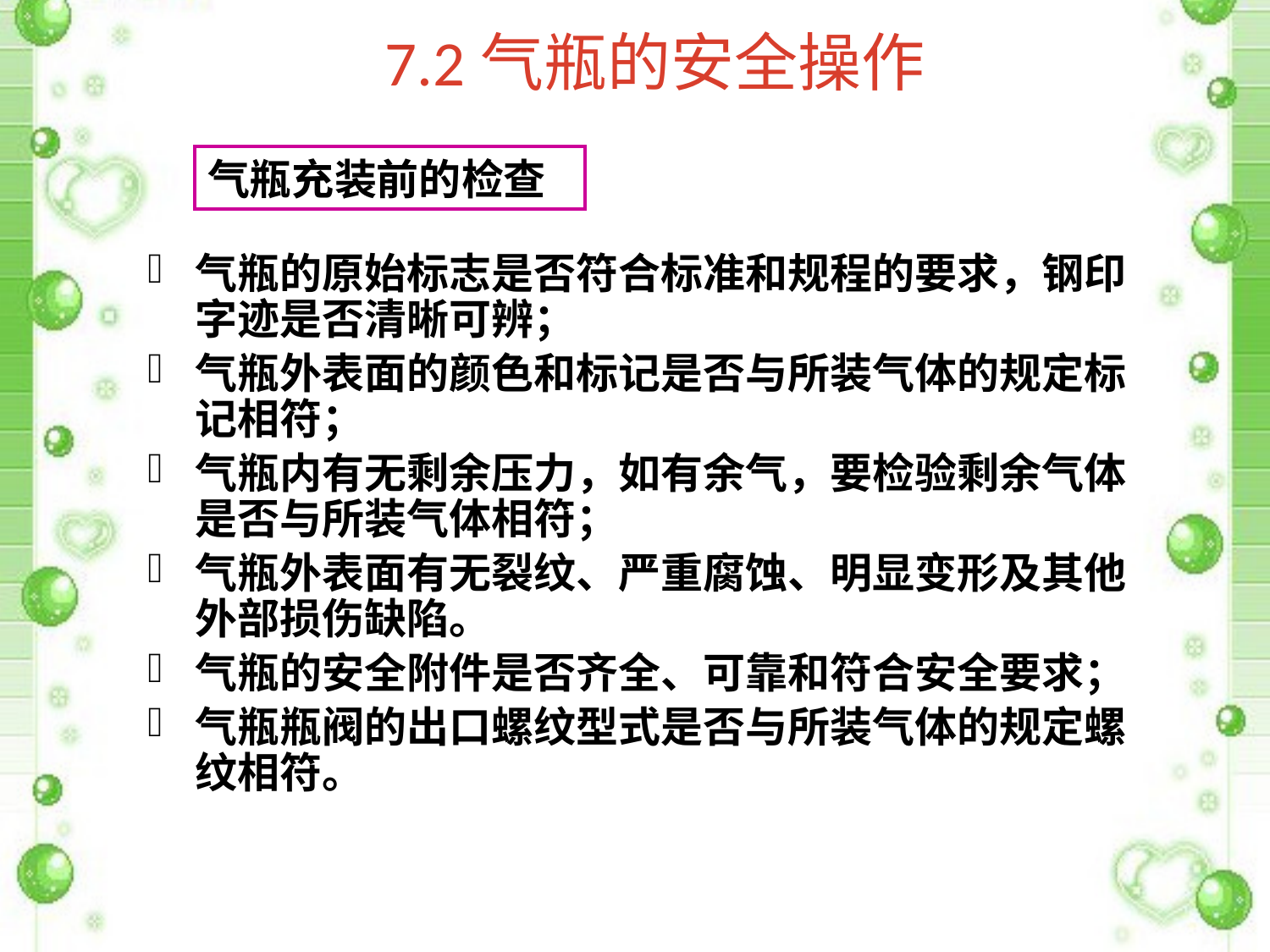

# 7.2气瓶的安全操作
气瓶充装前的检查
气瓶的原始标志是否符合标准和规程的要求，钢印字迹是否清晰可辨；
气瓶外表面的颜色和标记是否与所装气体的规定标记相符；
气瓶内有无剩余压力，如有余气，要检验剩余气体是否与所装气体相符；
气瓶外表面有无裂纹、严重腐蚀、明显变形及其他外部损伤缺陷。
气瓶的安全附件是否齐全、可靠和符合安全要求；
气瓶瓶阀的出口螺纹型式是否与所装气体的规定螺纹相符。